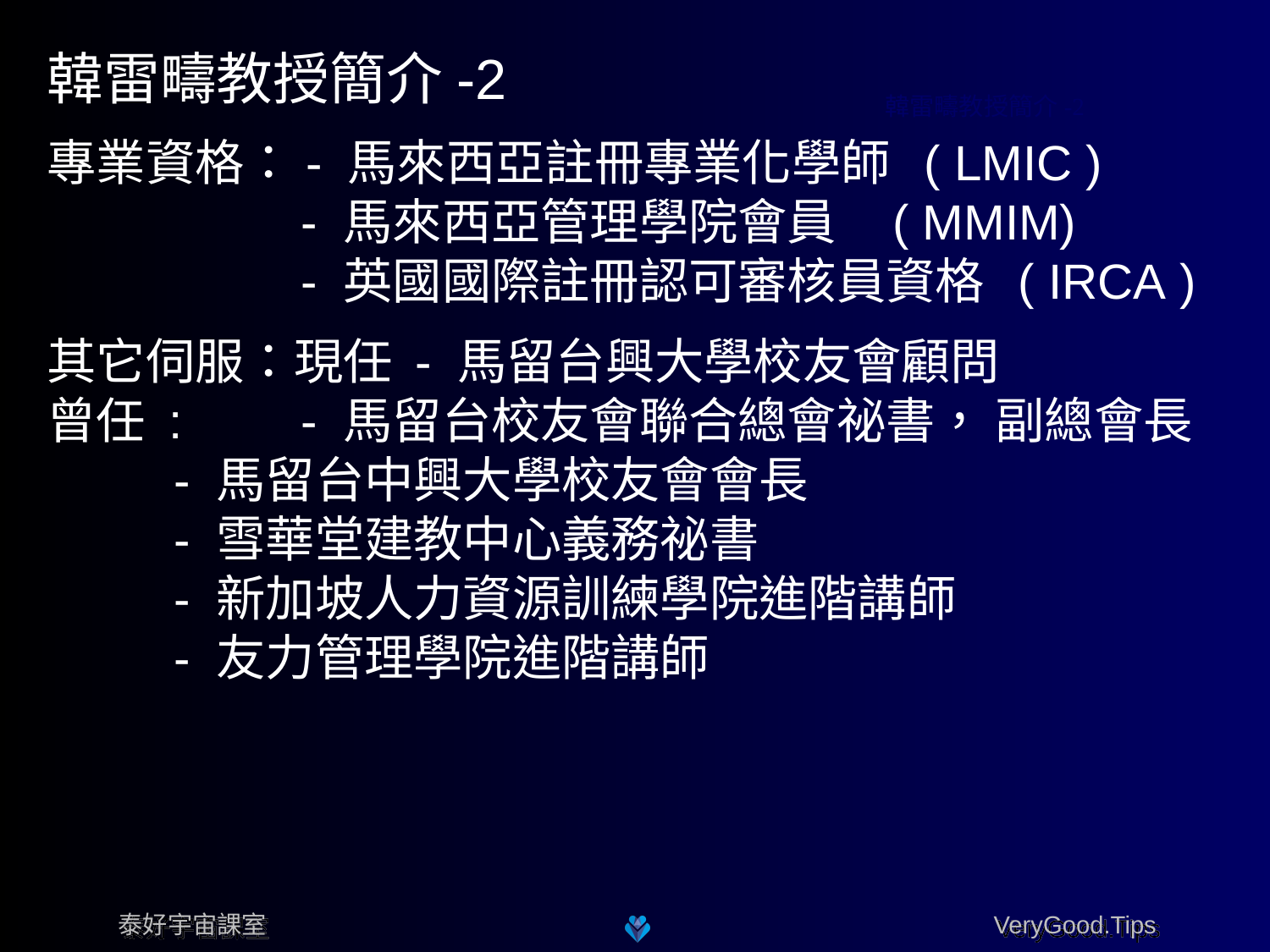

韓雷疇教授簡介-2

專業資格：- 馬來西亞註冊專業化學師  ( LMIC )
		- 馬來西亞管理學院會員    ( MMIM)
		- 英國國際註冊認可審核員資格  ( IRCA )

其它伺服：現任 - 馬留台興大學校友會顧問
曾任 :	- 馬留台校友會聯合總會祕書， 副總會長
         	- 馬留台中興大學校友會會長
         	- 雪華堂建教中心義務祕書
         	- 新加坡人力資源訓練學院進階講師
         	- 友力管理學院進階講師
# 韓雷疇教授簡介-2